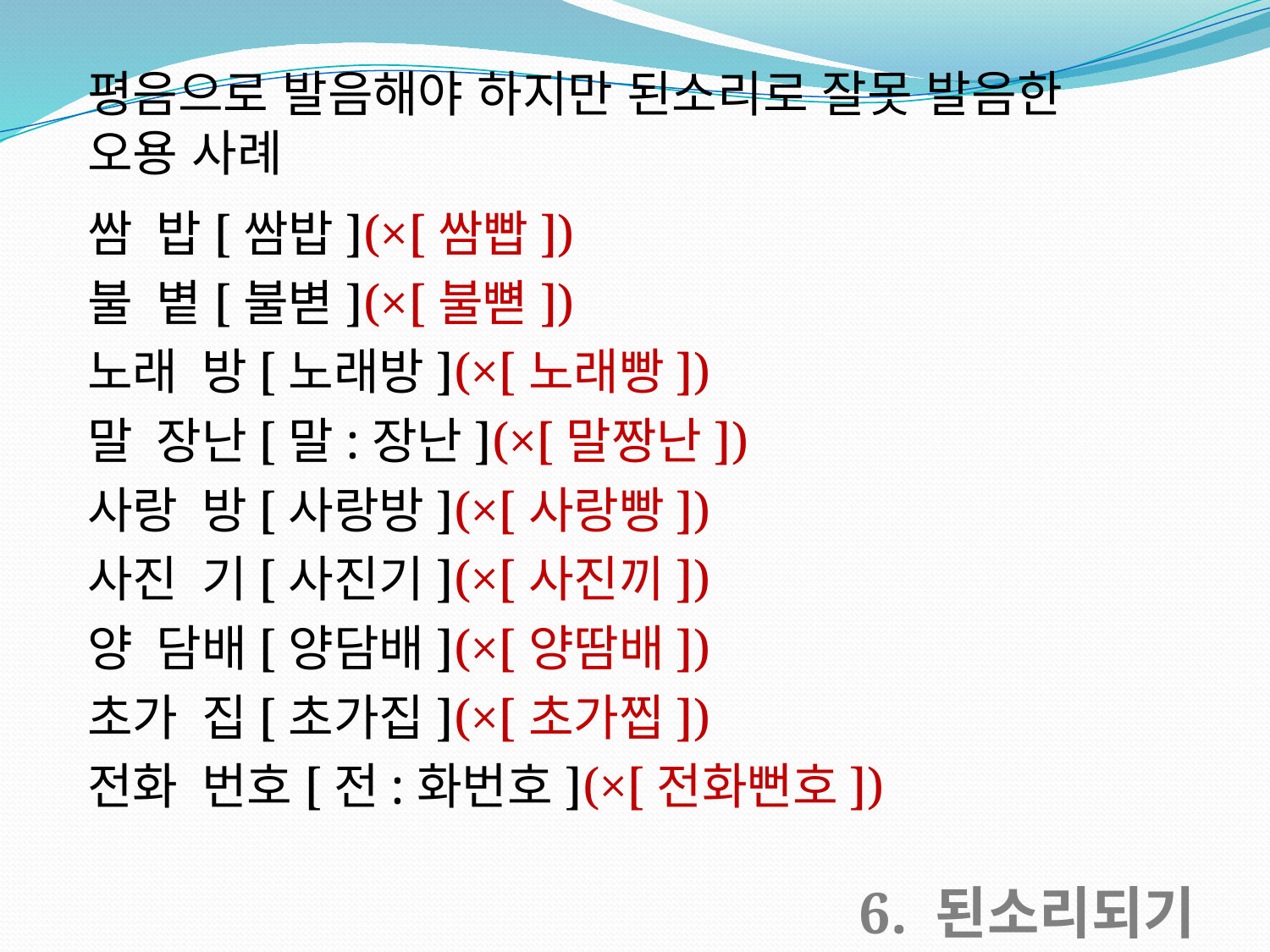

평음으로 발음해야 하지만 된소리로 잘못 발음한
오용 사례
쌈­밥[쌈밥](×[쌈빱])
불­볕[불볃](×[불뼏])
노래­방[노래방](×[노래빵])
말­장난[말:장난](×[말짱난])
사랑­방[사랑방](×[사랑빵])
사진­기[사진기](×[사진끼])
양­담배[양담배](×[양땀배])
초가­집[초가집](×[초가찝])
전화­번호[전:화번호](×[전화뻔호])

6. 된소리되기